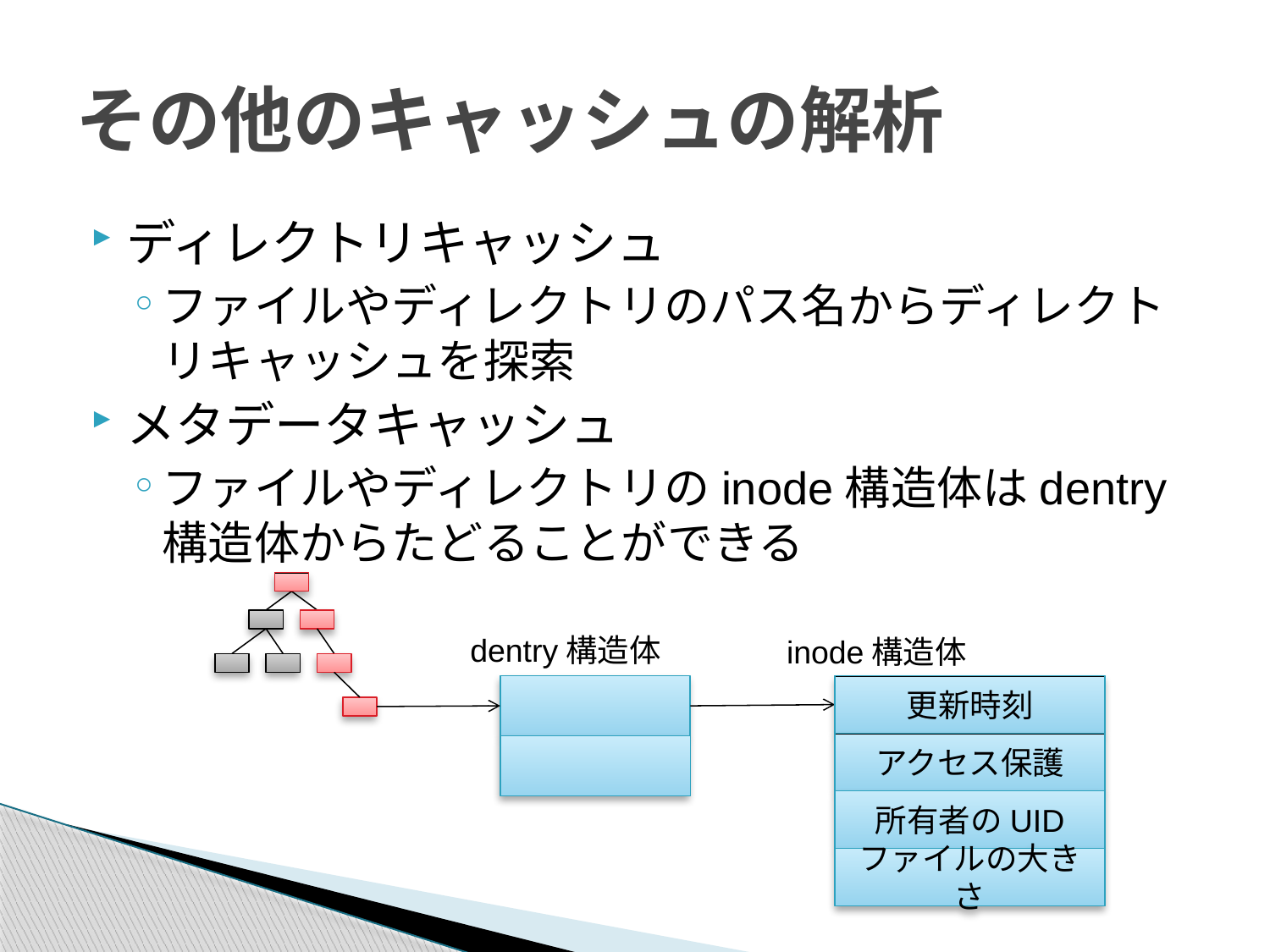

# その他のキャッシュの解析
ディレクトリキャッシュ
ファイルやディレクトリのパス名からディレクトリキャッシュを探索
メタデータキャッシュ
ファイルやディレクトリのinode構造体はdentry構造体からたどることができる

dentry構造体
inode構造体

更新時刻
アクセス保護
所有者のUID
ファイルの大きさ